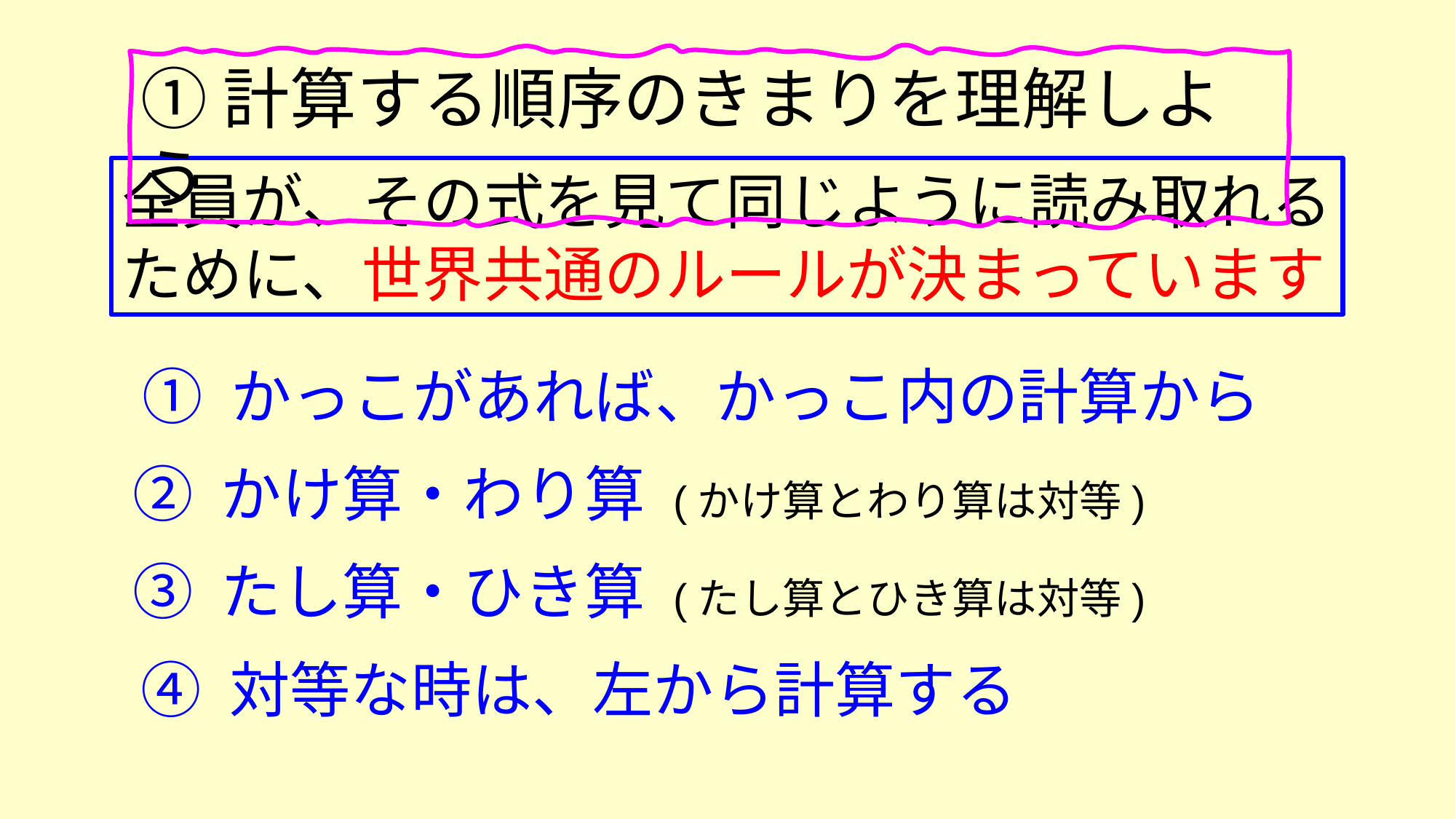

①計算する順序のきまりを理解しよう
全員が、その式を見て同じように読み取れる
ために、世界共通のルールが決まっています
 ① かっこがあれば、かっこ内の計算から
② かけ算・わり算 (かけ算とわり算は対等)
③ たし算・ひき算 (たし算とひき算は対等)
④ 対等な時は、左から計算する